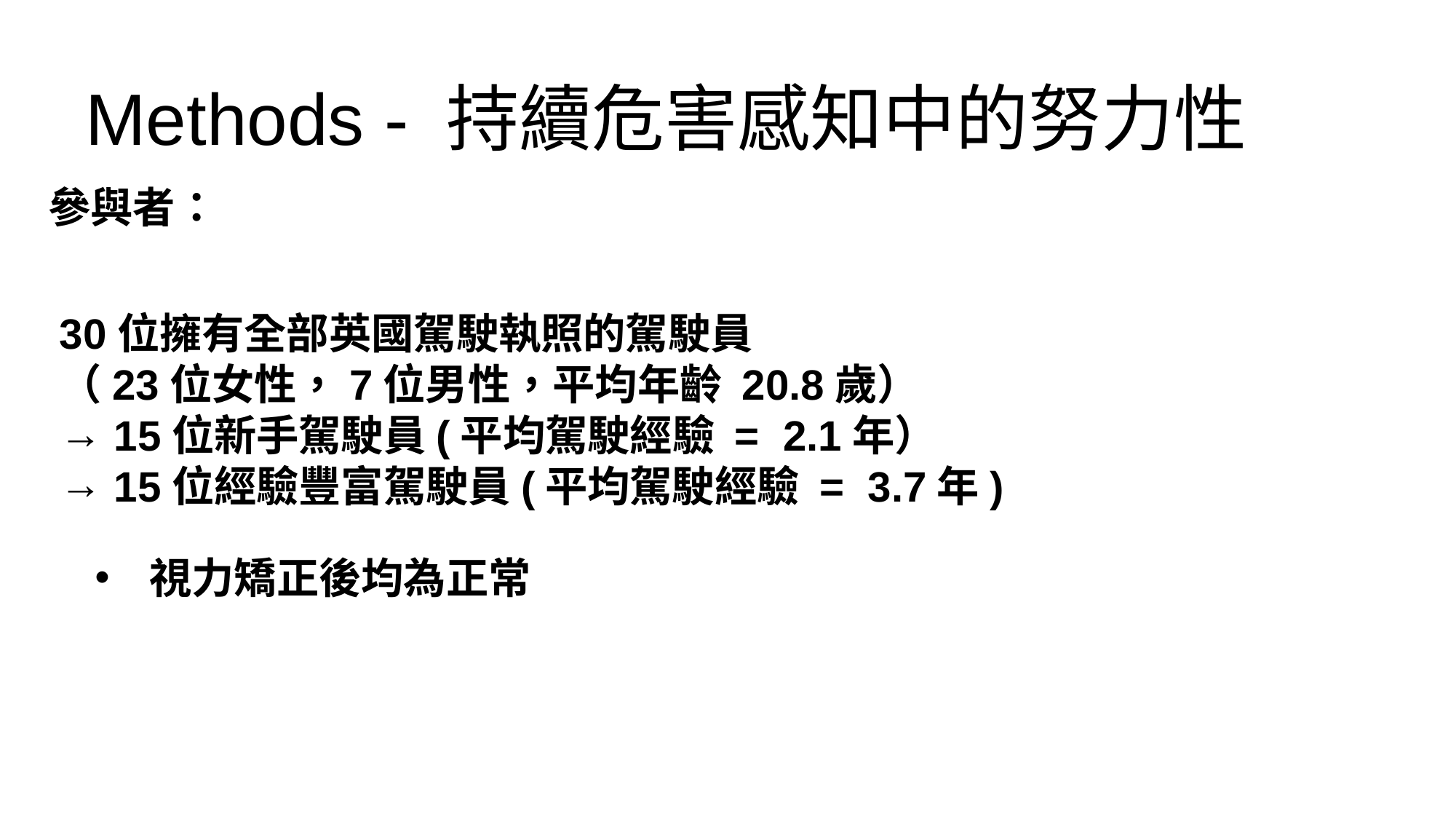

Methods - 持續危害感知中的努力性
參與者：
30位擁有全部英國駕駛執照的駕駛員
（23位女性，7位男性，平均年齡 20.8歲）
15位新手駕駛員(平均駕駛經驗 =  2.1年）
15位經驗豐富駕駛員(平均駕駛經驗 =  3.7年)
視力矯正後均為正常